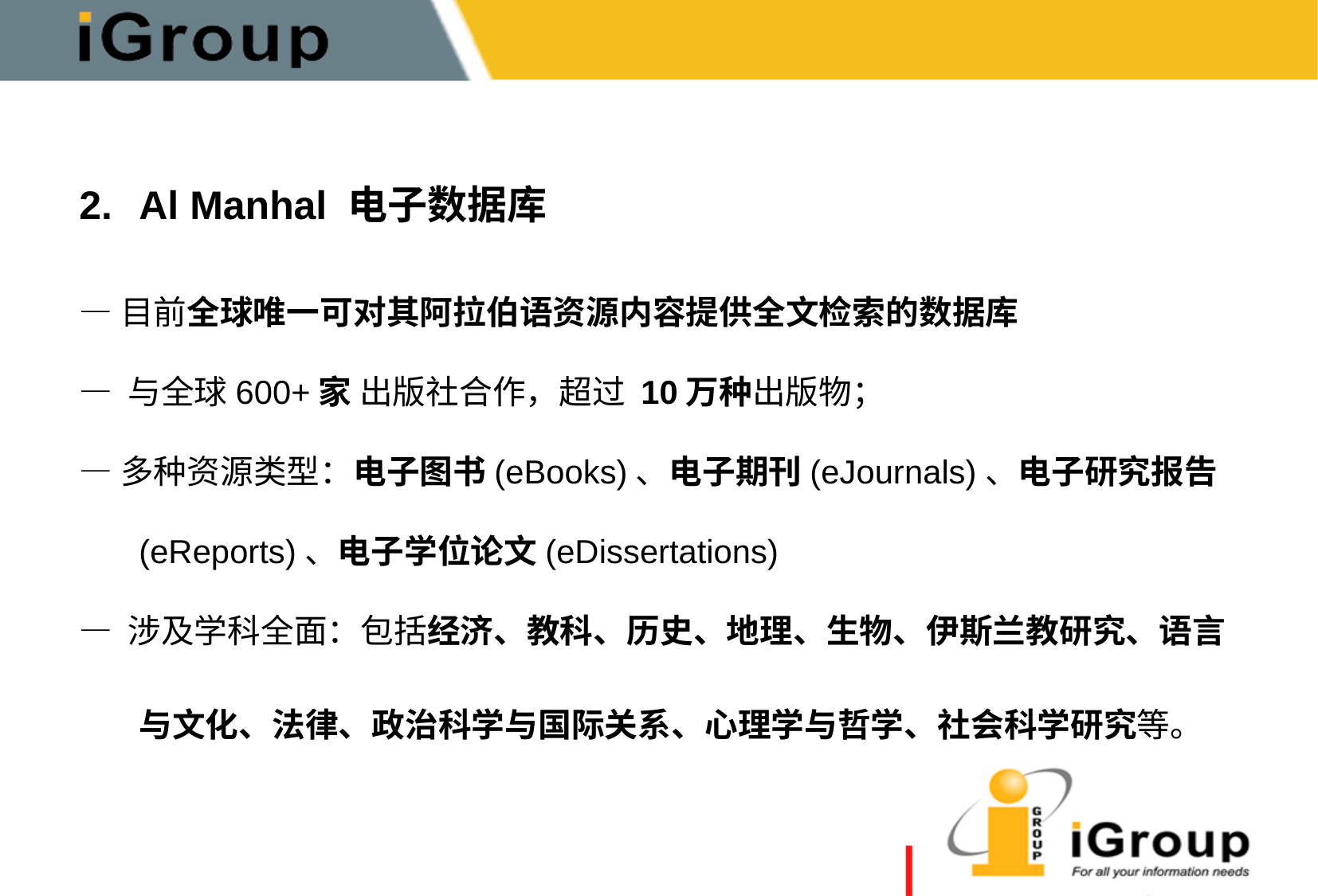

Al Manhal 电子数据库

—目前全球唯一可对其阿拉伯语资源内容提供全文检索的数据库
— 与全球600+家 出版社合作，超过 10万种出版物；
—多种资源类型：电子图书(eBooks)、电子期刊(eJournals)、电子研究报告(eReports)、电子学位论文(eDissertations)
— 涉及学科全面：包括经济、教科、历史、地理、生物、伊斯兰教研究、语言与文化、法律、政治科学与国际关系、心理学与哲学、社会科学研究等。